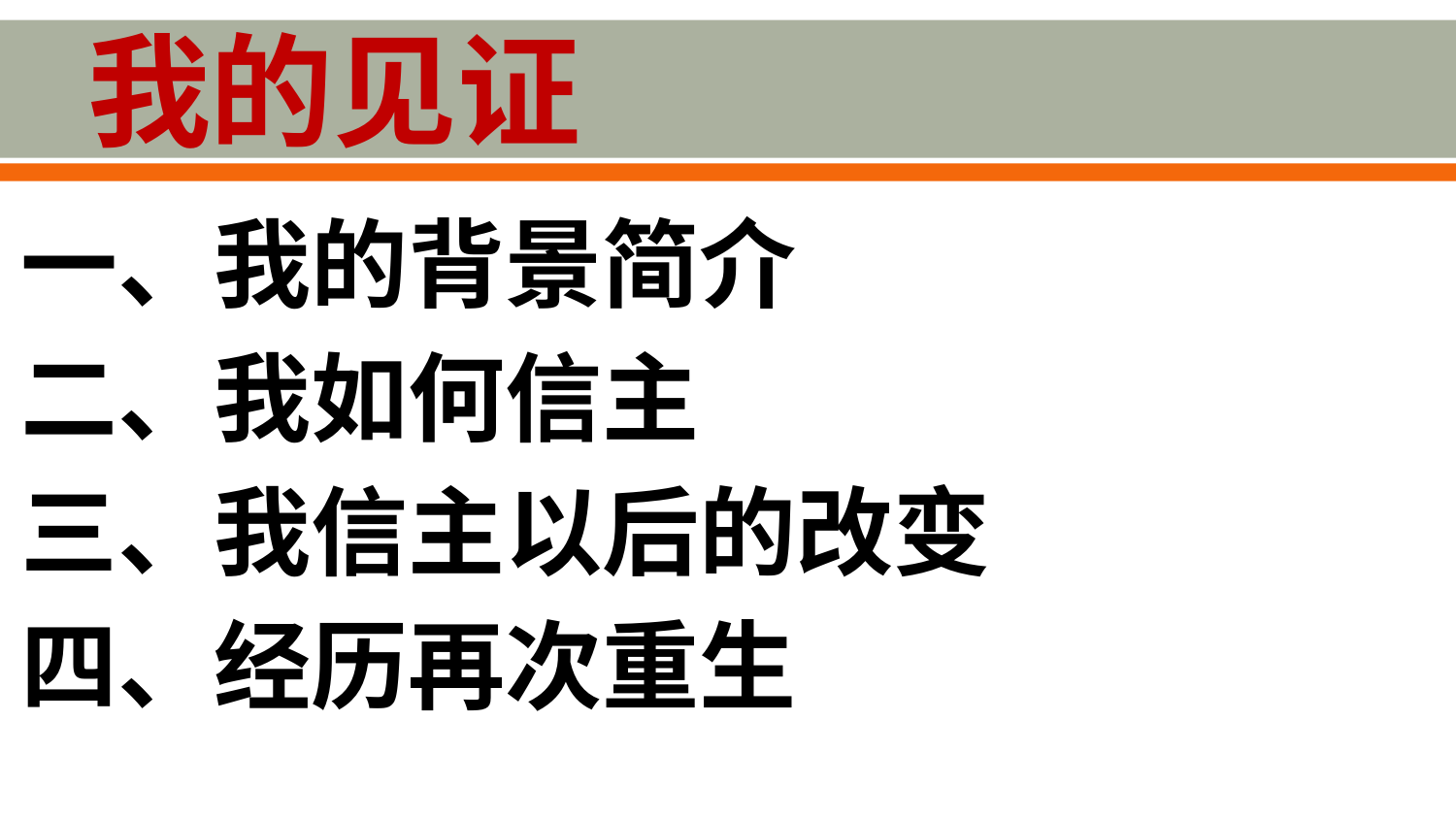

# 我的见证
一、我的背景简介
二、我如何信主
三、我信主以后的改变
四、经历再次重生